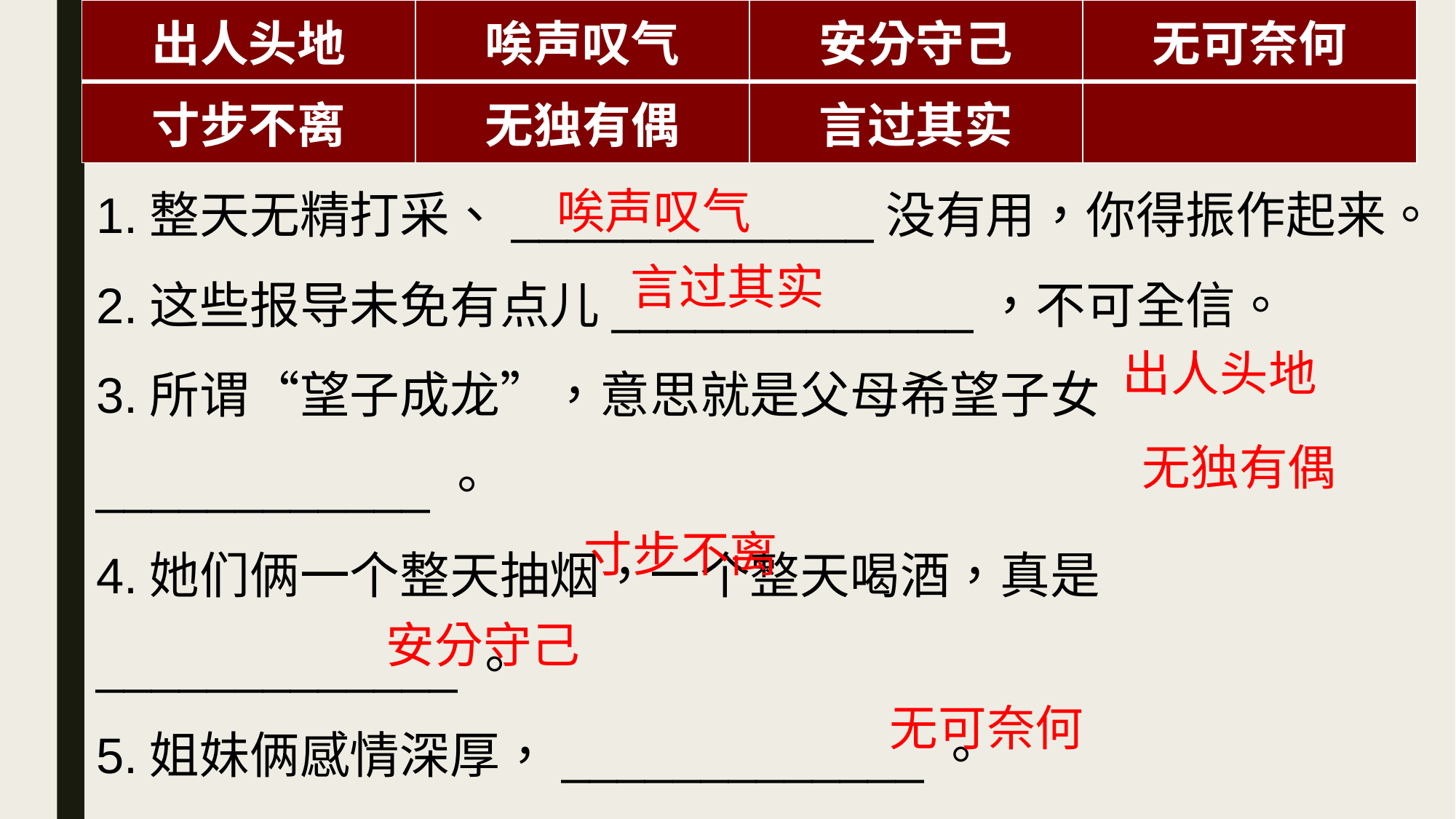

| 出人头地 | 唉声叹气 | 安分守己 | 无可奈何 |
| --- | --- | --- | --- |
| 寸步不离 | 无独有偶 | 言过其实 |  |
1.整天无精打采、_____________没有用，你得振作起来。
2.这些报导未免有点儿_____________，不可全信。
3.所谓“望子成龙”，意思就是父母希望子女____________。
4.她们俩一个整天抽烟，一个整天喝酒，真是_____________。
5.姐妹俩感情深厚，_____________。
6.他一辈子_____________，没想到自己的儿子竟然会去抢银行。
7.孩子死活不愿意学钢琴，家长也_____________。
唉声叹气
言过其实
出人头地
无独有偶
寸步不离
安分守己
无可奈何